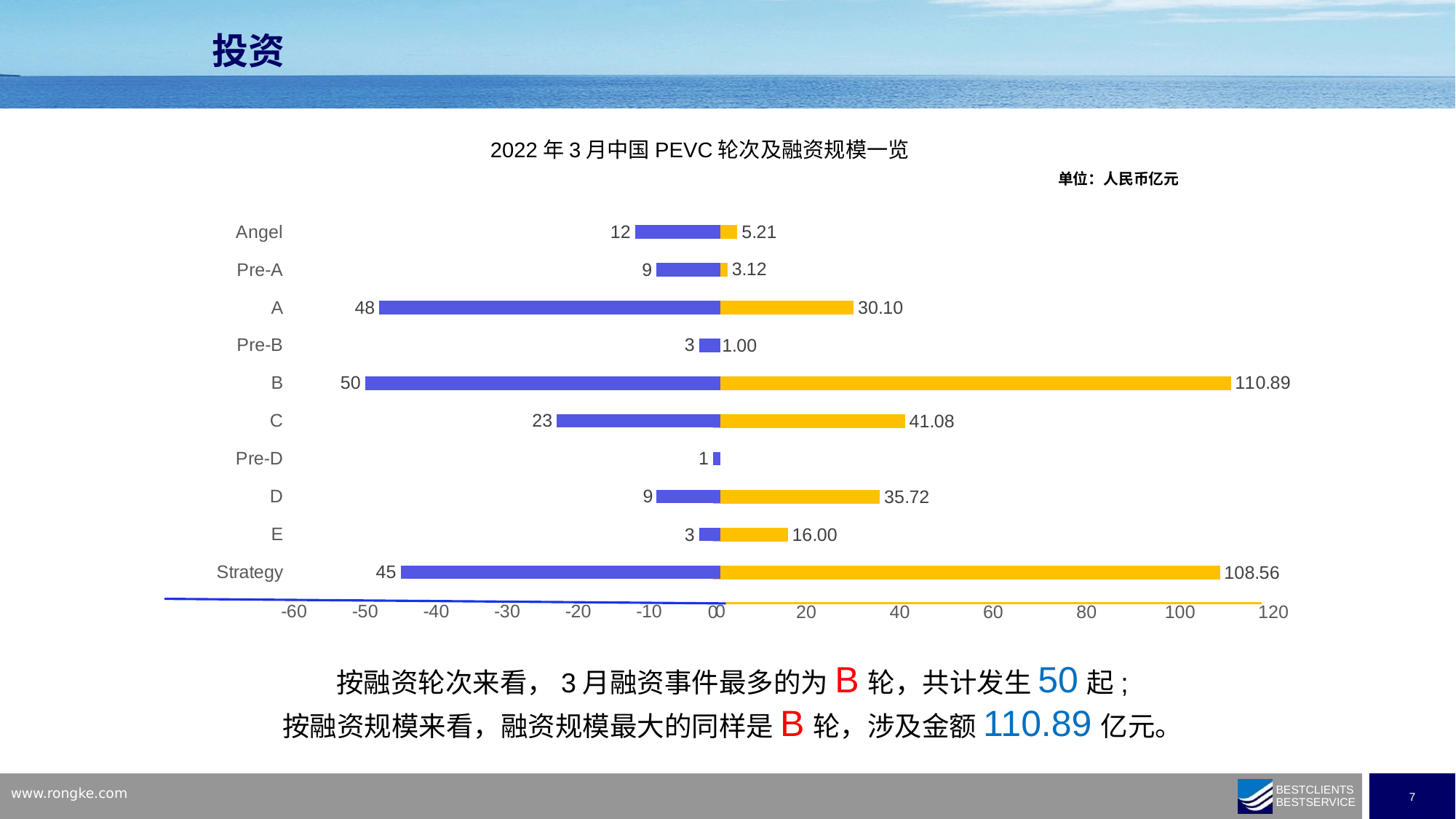

投资
2022年3月中国PEVC轮次及融资规模一览
单位：人民币亿元

### Chart

| Category |  |
|---|---|
| Angel | 5.213 |
| Pre-A | 3.12 |
| A | 30.104 |
| Pre-B | 1.0 |
| B | 110.892 |
| C | 41.08 |
| Pre-D | None |
| D | 35.72 |
| E | 16.0 |
| Strategy | 108.56 |

### Chart

| Category |  |
|---|---|
| Angel | -12.0 |
| Pre-A | -9.0 |
| A | -48.0 |
| Pre-B | -3.0 |
| B | -50.0 |
| C | -23.0 |
| Pre-D | -1.0 |
| D | -9.0 |
| E | -3.0 |
| Strategy | -45.0 |
按融资轮次来看，3月融资事件最多的为B轮，共计发生50起;
按融资规模来看，融资规模最大的同样是B轮，涉及金额110.89亿元。